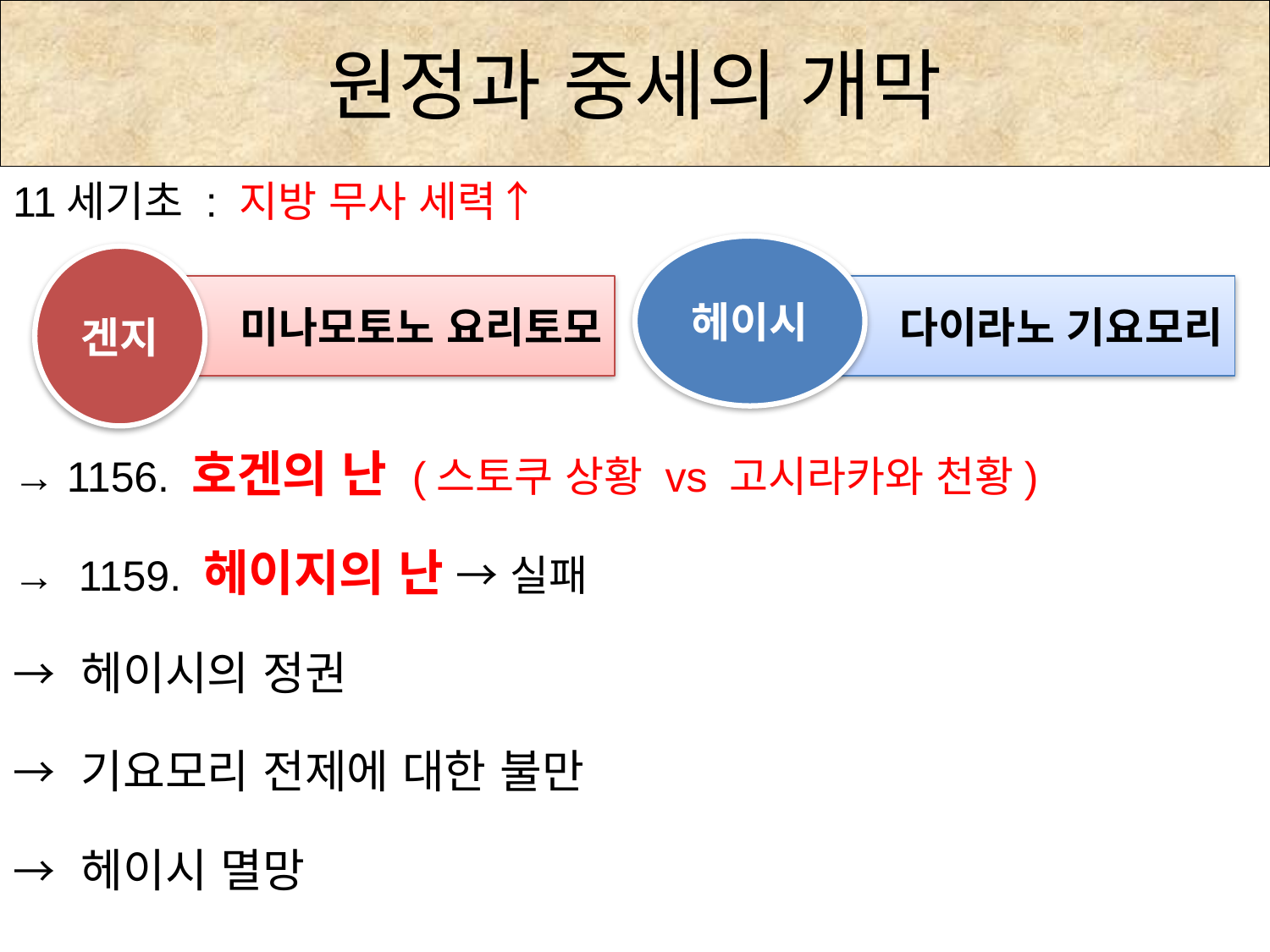

원정과 중세의 개막
11세기초 : 지방 무사 세력↑

→ 1156. 호겐의 난 (스토쿠 상황 vs 고시라카와 천황)
→  1159. 헤이지의 난 → 실패
→ 헤이시의 정권
→ 기요모리 전제에 대한 불만
→ 헤이시 멸망

헤이시
겐지
   미나모토노 요리토모
다이라노 기요모리